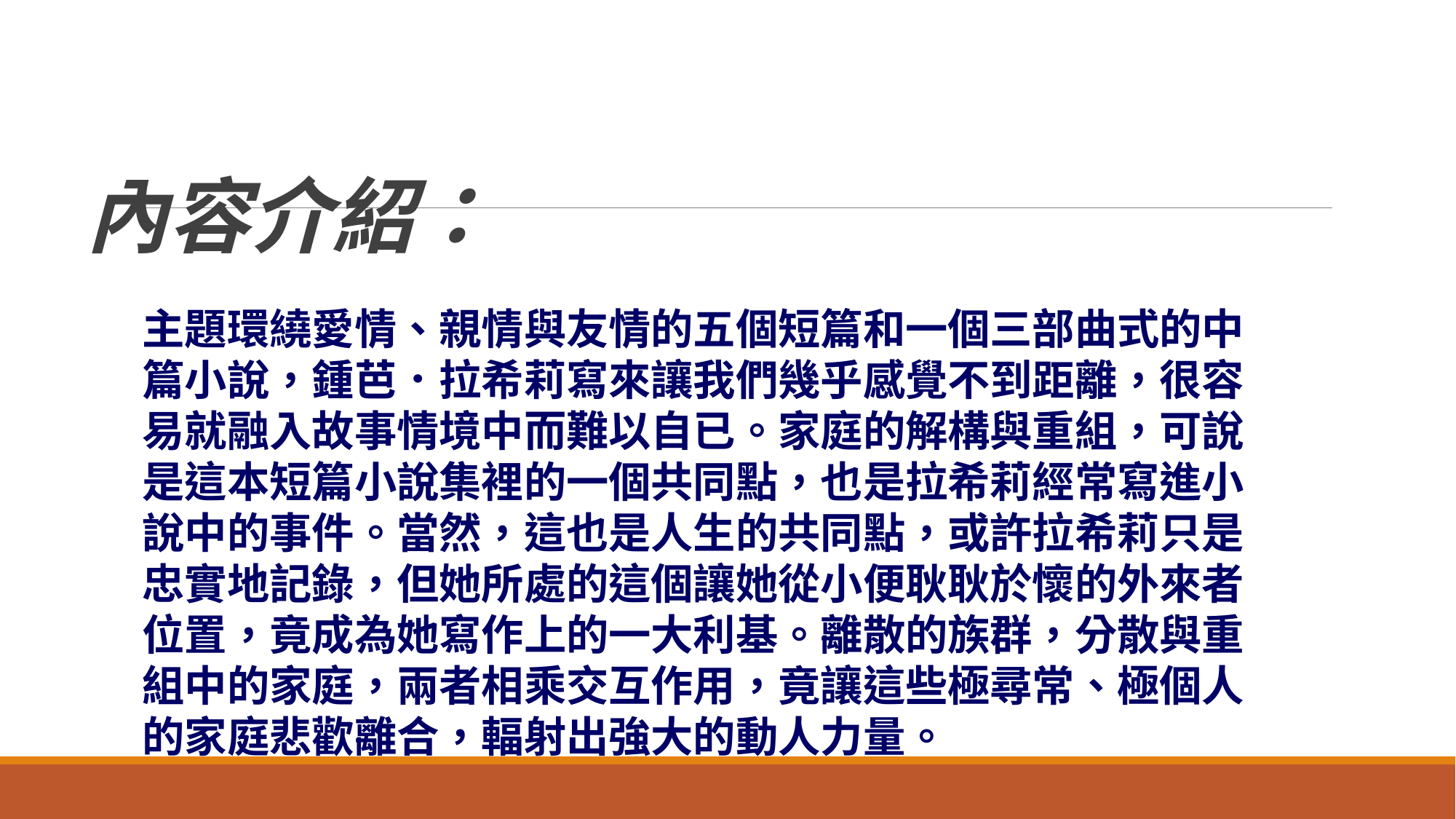

內容介紹：
主題環繞愛情、親情與友情的五個短篇和一個三部曲式的中篇小說，鍾芭．拉希莉寫來讓我們幾乎感覺不到距離，很容易就融入故事情境中而難以自已。家庭的解構與重組，可說是這本短篇小說集裡的一個共同點，也是拉希莉經常寫進小說中的事件。當然，這也是人生的共同點，或許拉希莉只是忠實地記錄，但她所處的這個讓她從小便耿耿於懷的外來者位置，竟成為她寫作上的一大利基。離散的族群，分散與重組中的家庭，兩者相乘交互作用，竟讓這些極尋常、極個人的家庭悲歡離合，輻射出強大的動人力量。